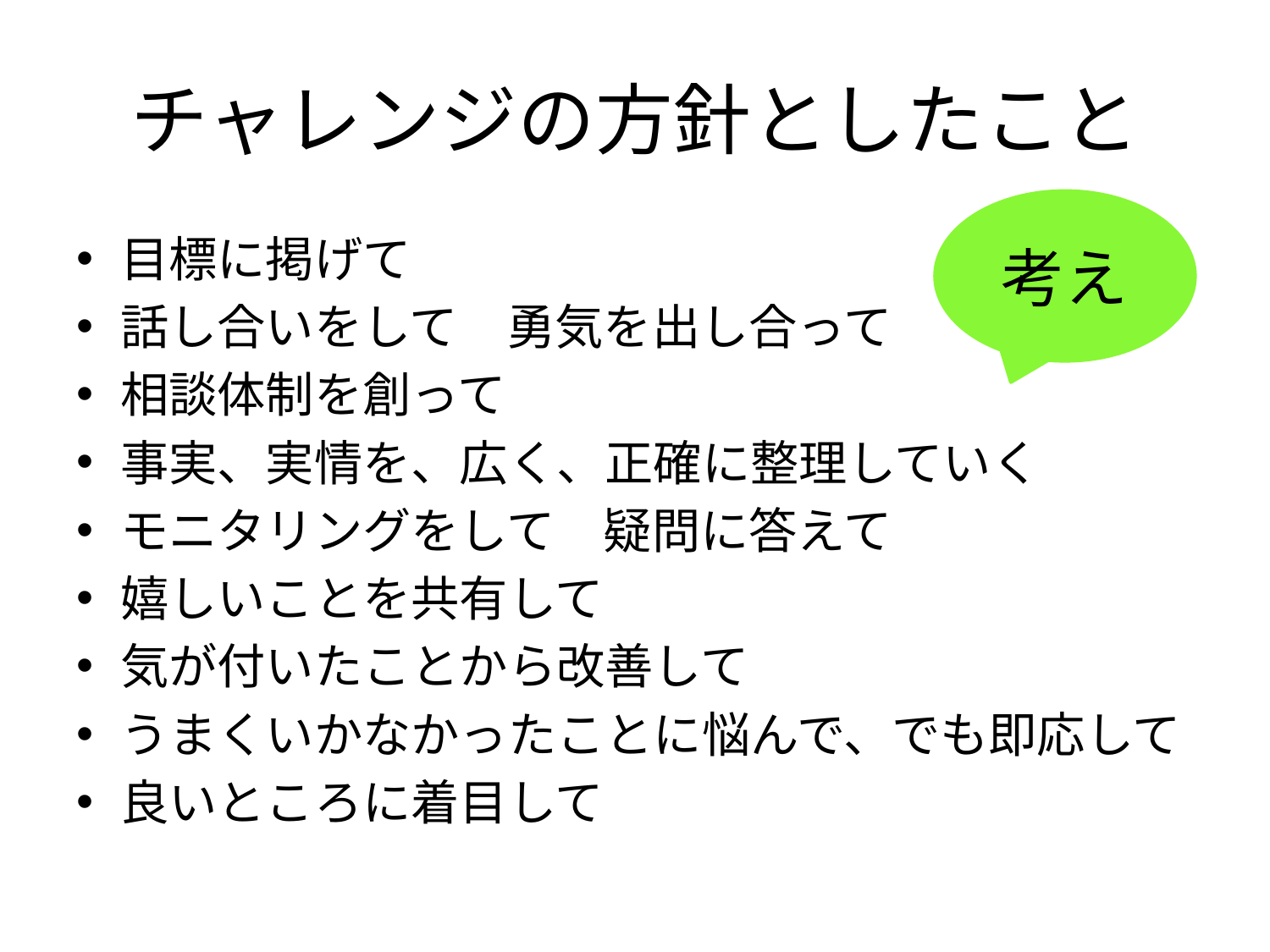

# チャレンジの方針としたこと
考え
目標に掲げて
話し合いをして　勇気を出し合って
相談体制を創って
事実、実情を、広く、正確に整理していく
モニタリングをして　疑問に答えて
嬉しいことを共有して
気が付いたことから改善して
うまくいかなかったことに悩んで、でも即応して
良いところに着目して